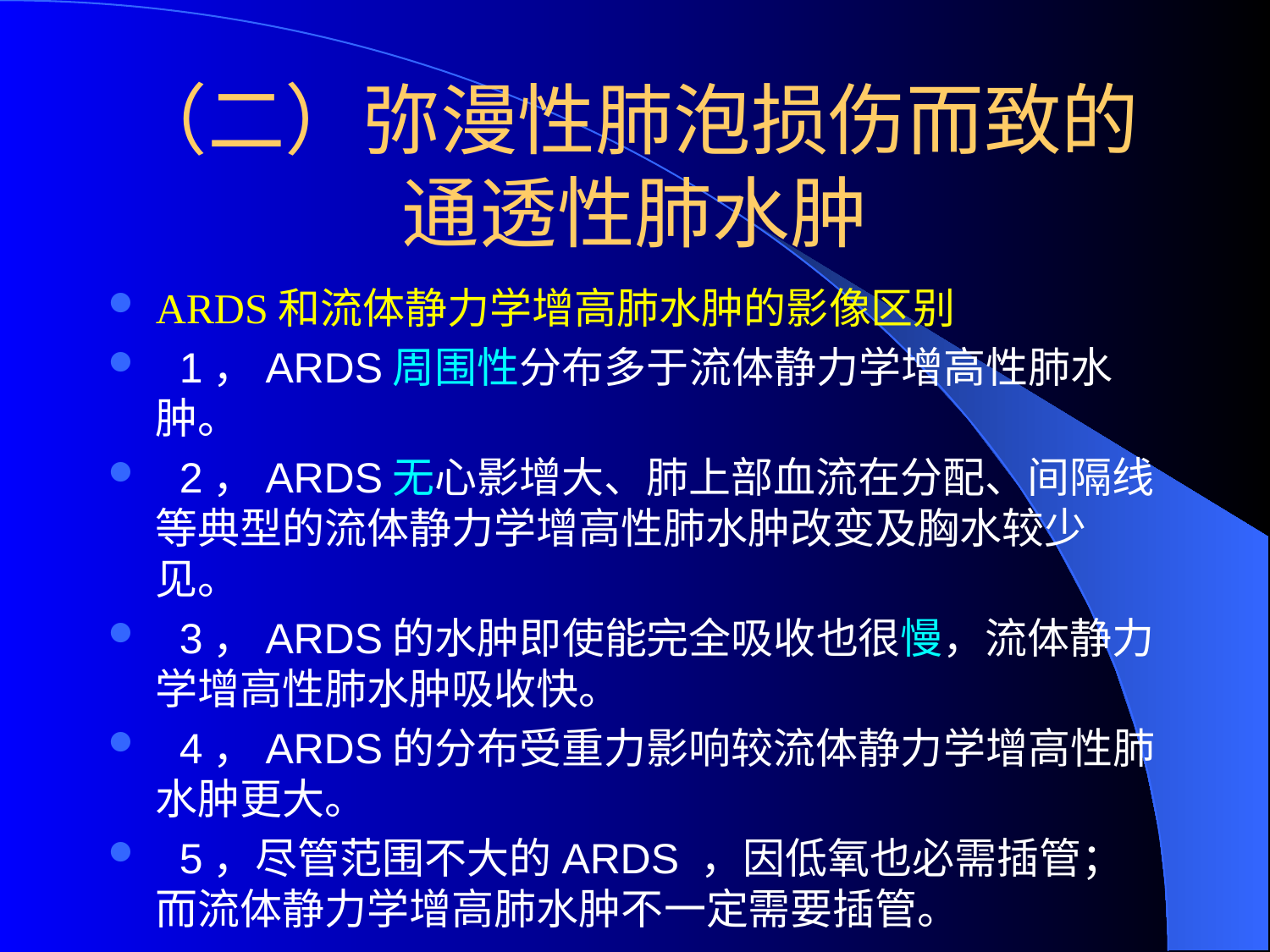

# （二）弥漫性肺泡损伤而致的通透性肺水肿
ARDS和流体静力学增高肺水肿的影像区别
  1，ARDS周围性分布多于流体静力学增高性肺水肿。
  2，ARDS无心影增大、肺上部血流在分配、间隔线等典型的流体静力学增高性肺水肿改变及胸水较少见。
  3，ARDS的水肿即使能完全吸收也很慢，流体静力学增高性肺水肿吸收快。
  4，ARDS的分布受重力影响较流体静力学增高性肺水肿更大。
  5，尽管范围不大的ARDS ，因低氧也必需插管；而流体静力学增高肺水肿不一定需要插管。